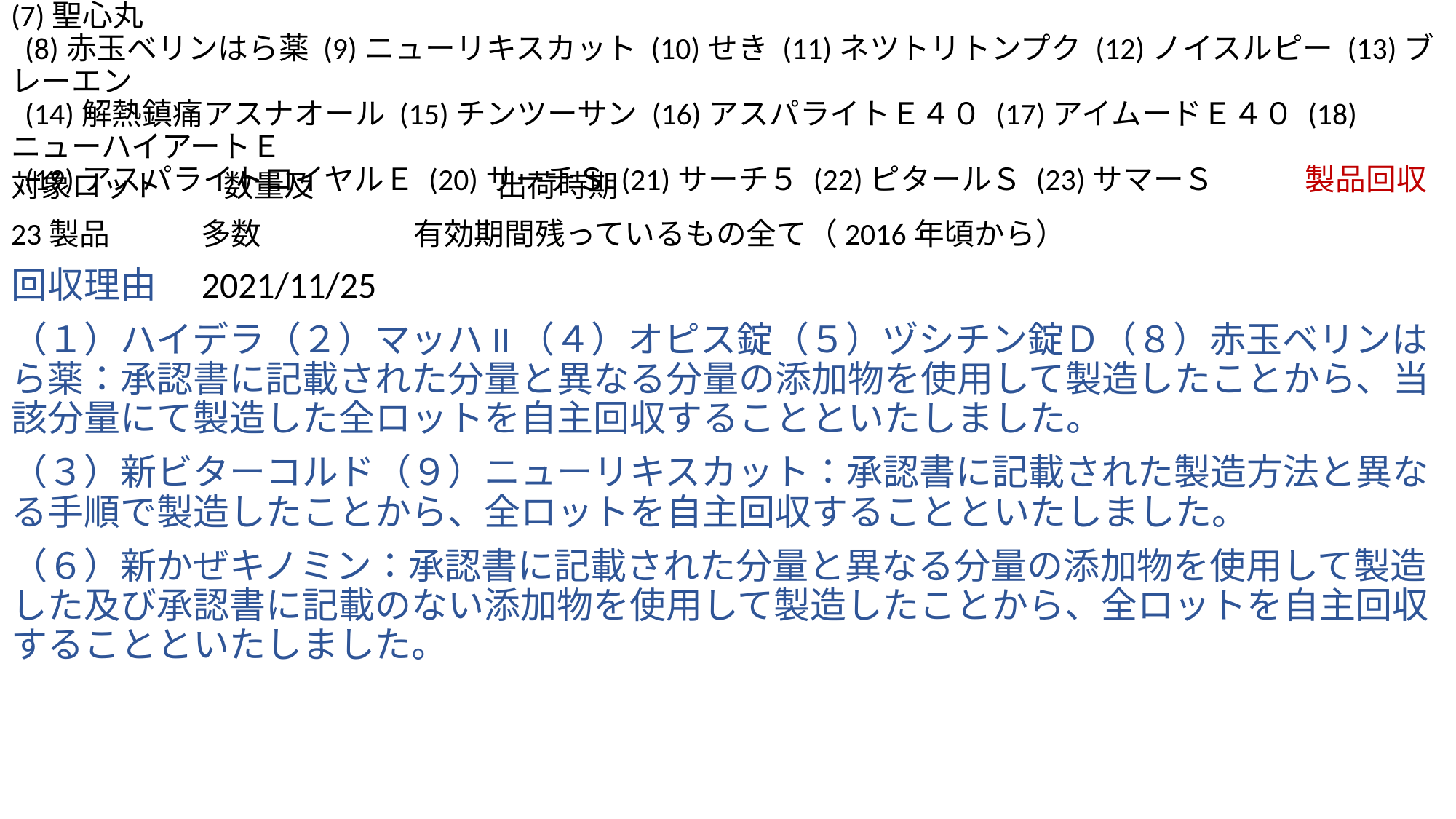

# 販売名： (1)ハイデラ (2)マッハII (3)新ビターコルド (4)オピス錠 (5)ヅシチン錠Ｄ (6)新かぜキノミン (7)聖心丸 (8)赤玉ベリンはら薬 (9)ニューリキスカット (10)せき (11)ネツトリトンプク (12)ノイスルピー (13)ブレーエン (14)解熱鎮痛アスナオール (15)チンツーサン (16)アスパライトＥ４０ (17)アイムードＥ４０ (18)ニューハイアートＥ (19)アスパライトロイヤルＥ (20)サーチＳ (21)サーチ５ (22)ピタールＳ (23)サマーＳ　　　製品回収
対象ロット　　数量及　　　　　　出荷時期
23製品　　　多数　　　　　有効期間残っているもの全て（2016年頃から）
回収理由　2021/11/25
（１）ハイデラ（２）マッハII（４）オピス錠（５）ヅシチン錠Ｄ（８）赤玉ベリンはら薬：承認書に記載された分量と異なる分量の添加物を使用して製造したことから、当該分量にて製造した全ロットを自主回収することといたしました。
（３）新ビターコルド（９）ニューリキスカット：承認書に記載された製造方法と異なる手順で製造したことから、全ロットを自主回収することといたしました。
（６）新かぜキノミン：承認書に記載された分量と異なる分量の添加物を使用して製造した及び承認書に記載のない添加物を使用して製造したことから、全ロットを自主回収することといたしました。